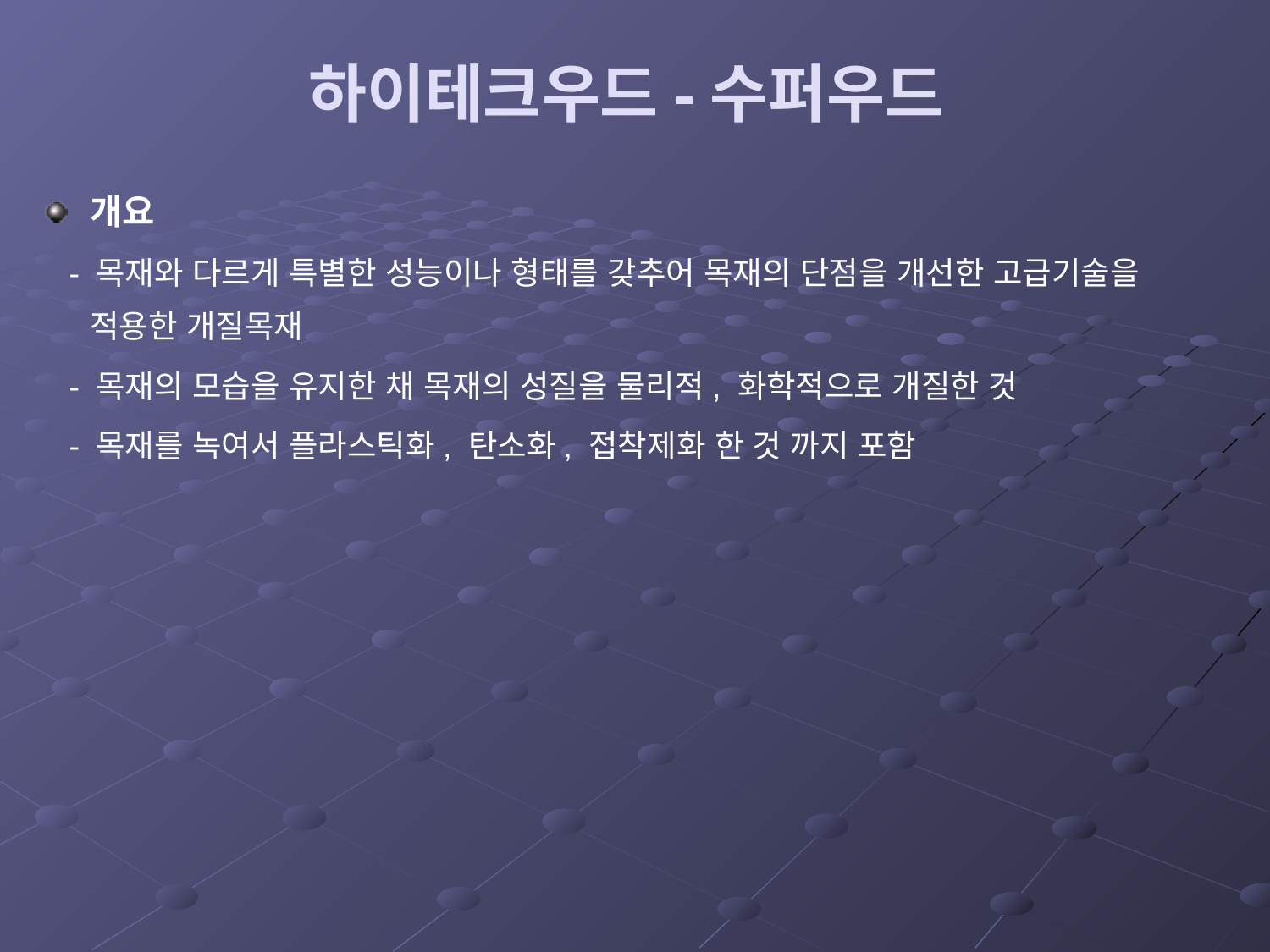

# 하이테크우드-수퍼우드
개요
   - 목재와 다르게 특별한 성능이나 형태를 갖추어 목재의 단점을 개선한 고급기술을 적용한 개질목재
   - 목재의 모습을 유지한 채 목재의 성질을 물리적, 화학적으로 개질한 것
   - 목재를 녹여서 플라스틱화, 탄소화, 접착제화 한 것 까지 포함